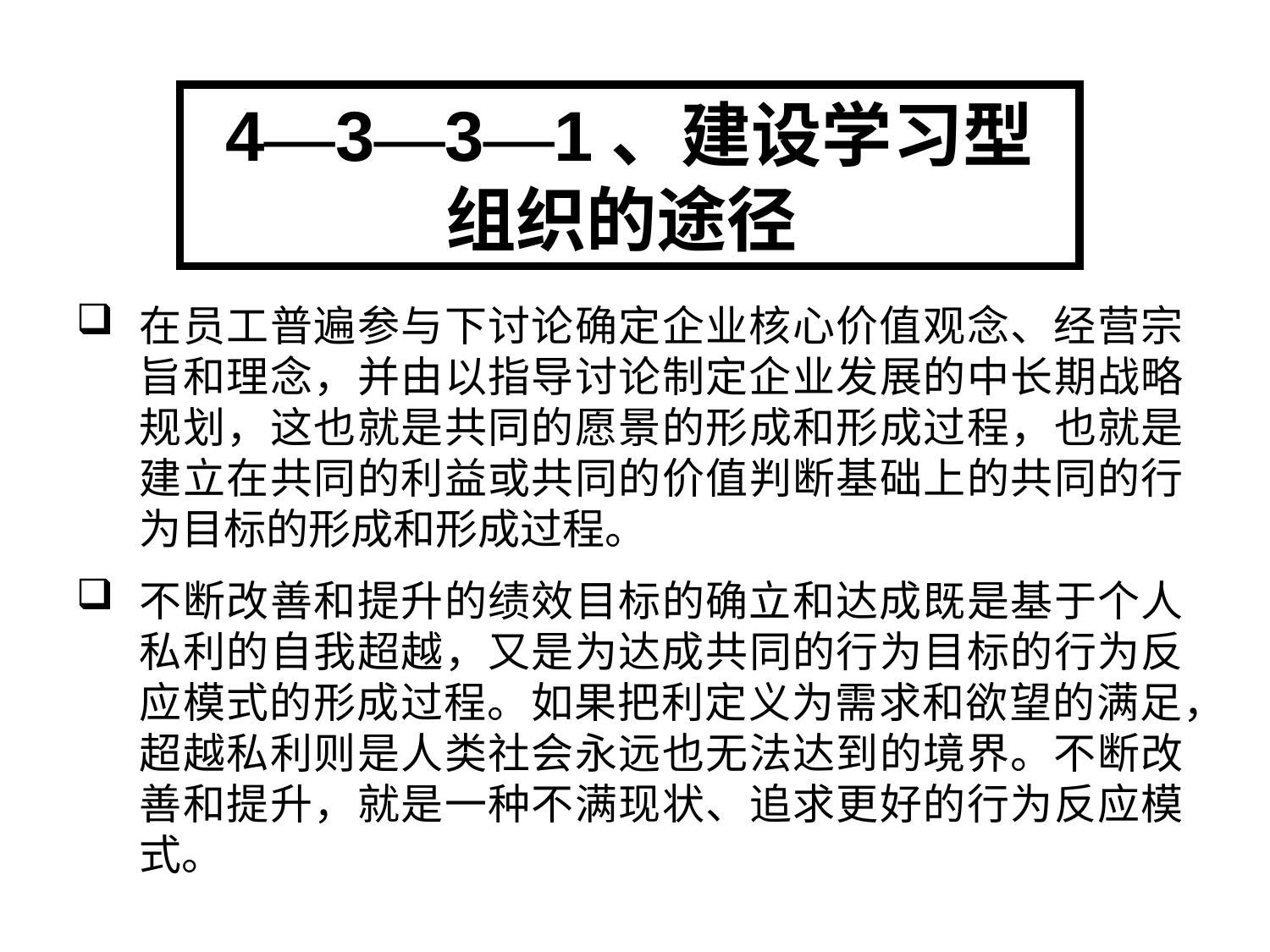

4—3—3—1、建设学习型组织的途径
在员工普遍参与下讨论确定企业核心价值观念、经营宗旨和理念，并由以指导讨论制定企业发展的中长期战略规划，这也就是共同的愿景的形成和形成过程，也就是建立在共同的利益或共同的价值判断基础上的共同的行为目标的形成和形成过程。
不断改善和提升的绩效目标的确立和达成既是基于个人私利的自我超越，又是为达成共同的行为目标的行为反应模式的形成过程。如果把利定义为需求和欲望的满足，超越私利则是人类社会永远也无法达到的境界。不断改善和提升，就是一种不满现状、追求更好的行为反应模式。